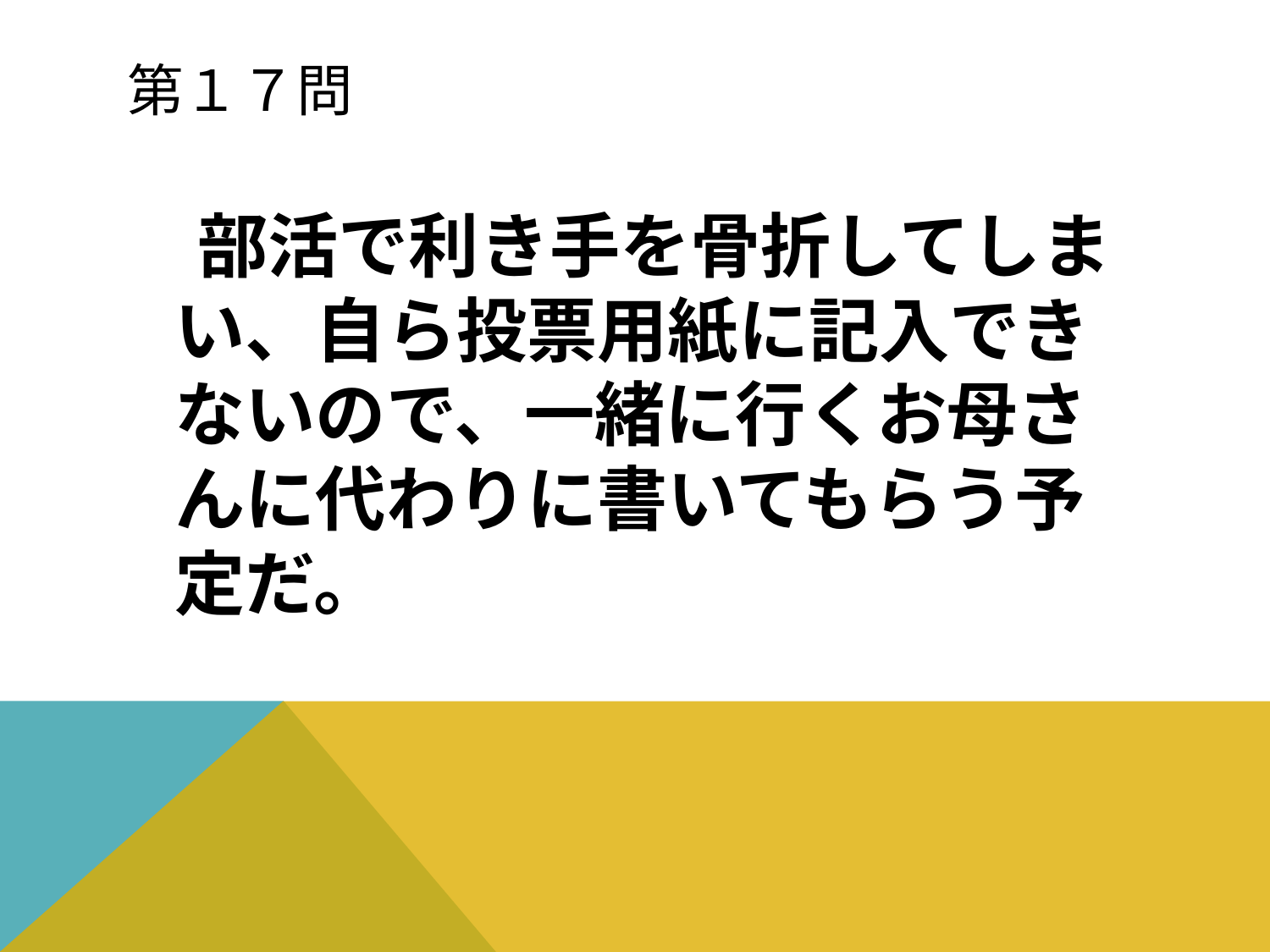

# 第１７問
　部活で利き手を骨折してしまい、自ら投票用紙に記入できないので、一緒に行くお母さんに代わりに書いてもらう予定だ。